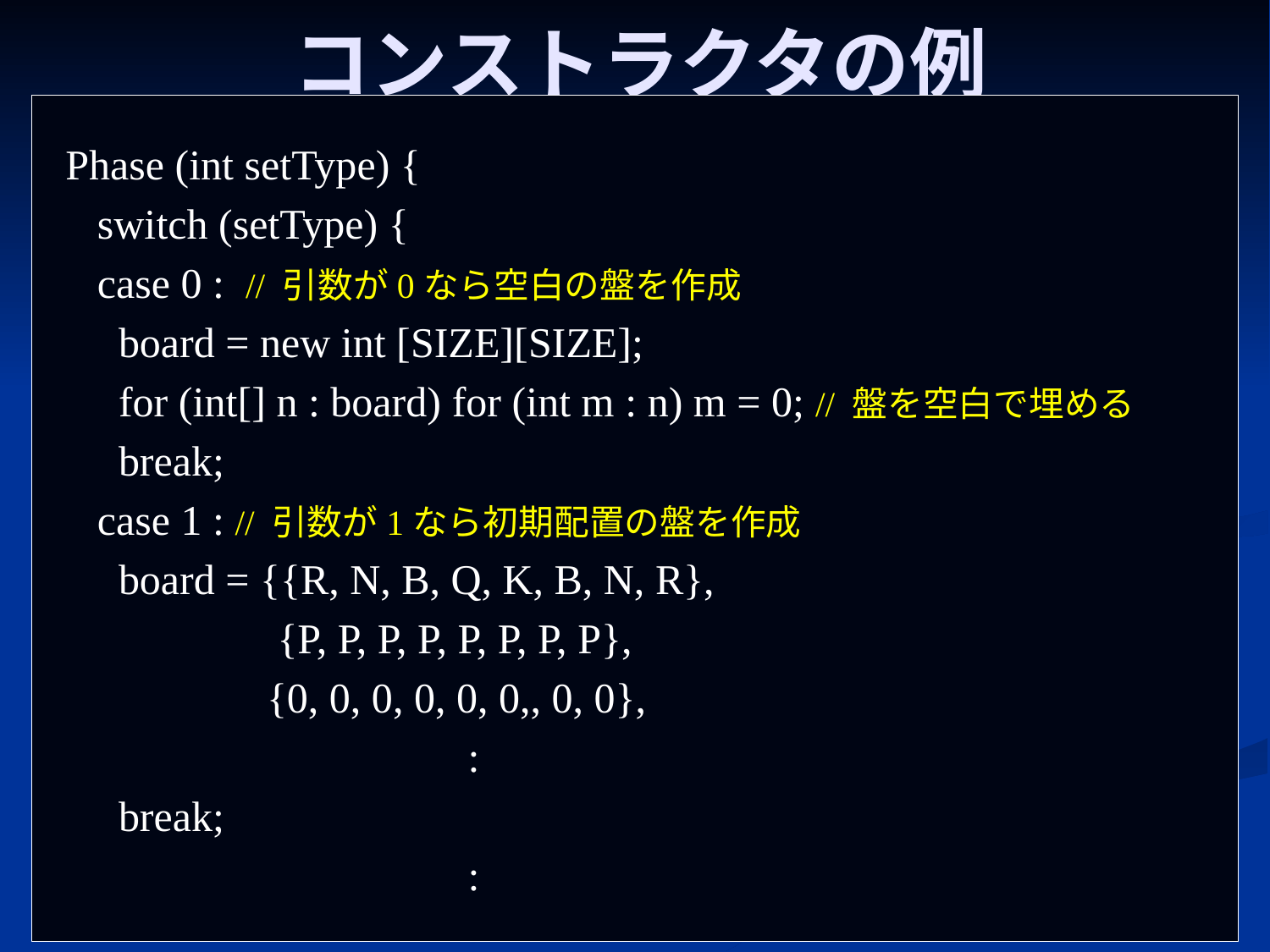

# コンストラクタの例
  Phase (int setType) {
     switch (setType) {
     case 0 :  // 引数が0なら空白の盤を作成
       board = new int [SIZE][SIZE];
       for (int[] n : board) for (int m : n) m = 0; // 盤を空白で埋める
       break;
     case 1 : // 引数が1なら初期配置の盤を作成
       board = {{R, N, B, Q, K, B, N, R},
                      {P, P, P, P, P, P, P, P},
                     {0, 0, 0, 0, 0, 0,, 0, 0},
                                        :
       break;
                                        :